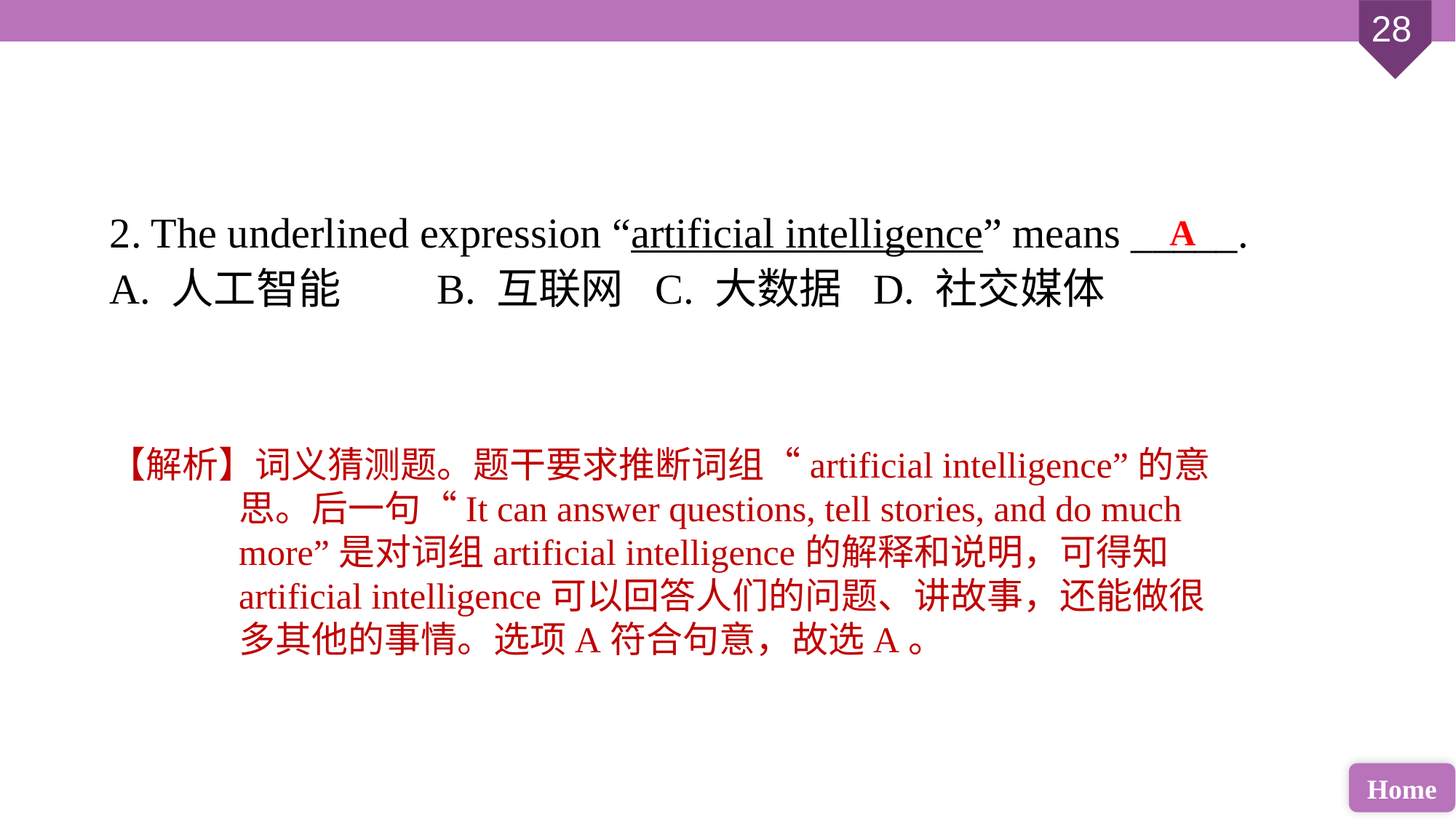

2. The underlined expression “artificial intelligence” means _____.
A. 人工智能 	B. 互联网	C. 大数据 	D. 社交媒体
A
【解析】词义猜测题。题干要求推断词组“artificial intelligence”的意思。后一句“It can answer questions, tell stories, and do much more”是对词组artificial intelligence的解释和说明，可得知artificial intelligence可以回答人们的问题、讲故事，还能做很多其他的事情。选项A符合句意，故选A。